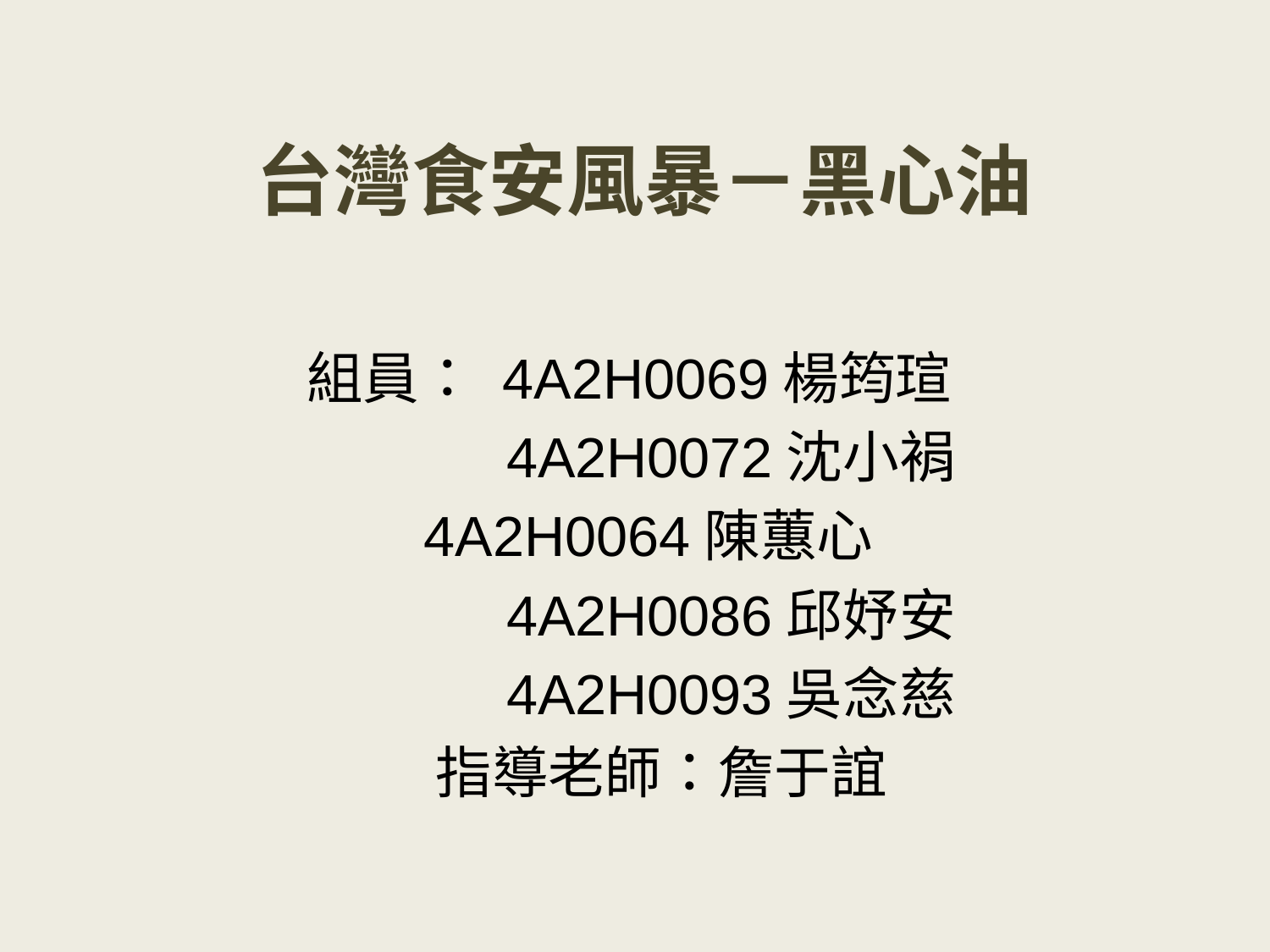

# 台灣食安風暴－黑心油
組員： 4A2H0069楊筠瑄
             4A2H0072沈小裐
             4A2H0064陳蕙心
             4A2H0086邱妤安
             4A2H0093吳念慈
    指導老師：詹于誼